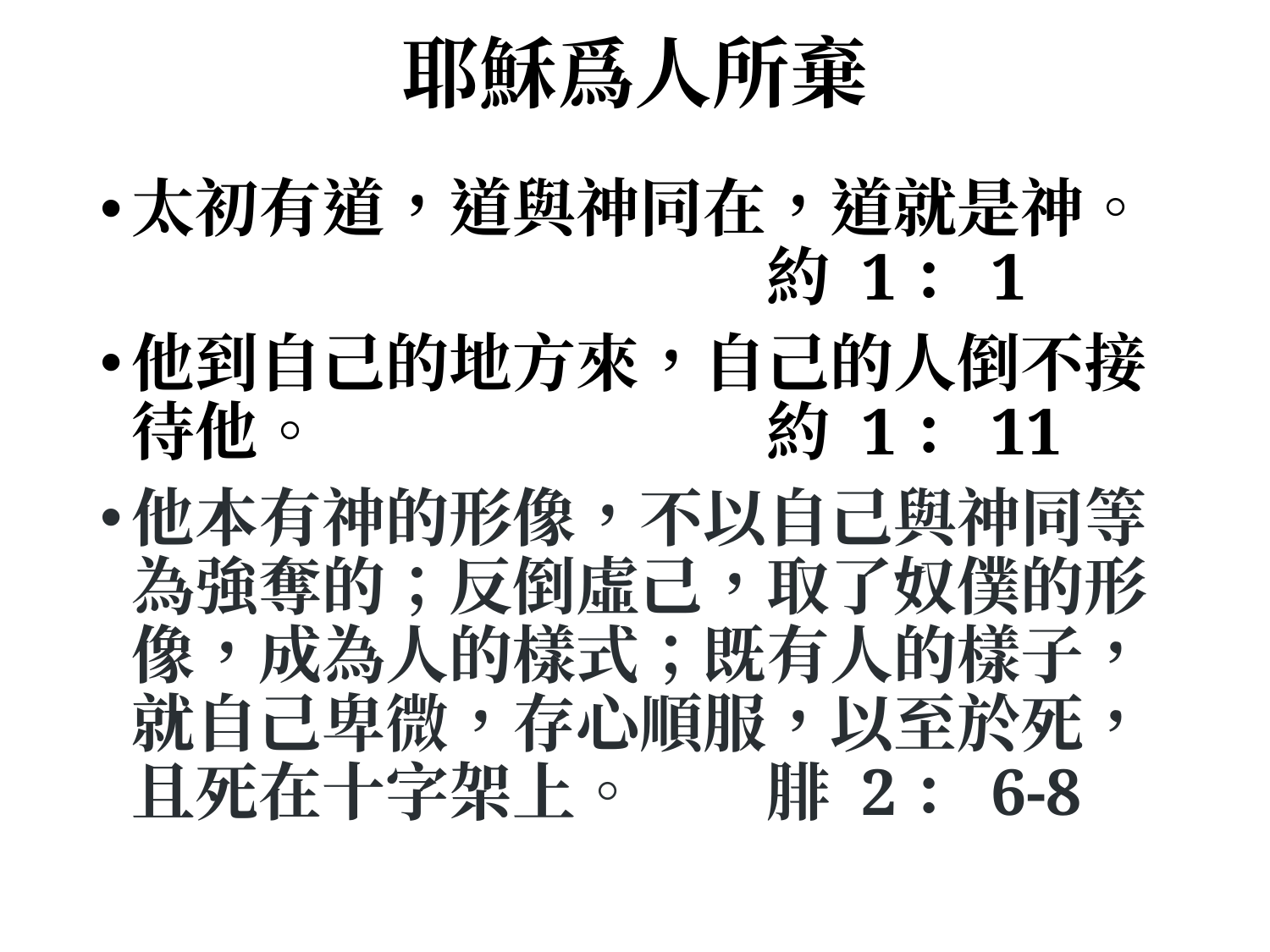

# 耶穌爲人所棄
太初有道，道與神同在，道就是神。					約 1：1
他到自己的地方來，自己的人倒不接待他。				約 1：11
他本有神的形像，不以自己與神同等為強奪的；反倒虛己，取了奴僕的形像，成為人的樣式；既有人的樣子，就自己卑微，存心順服，以至於死，且死在十字架上。 	腓 2：6-8